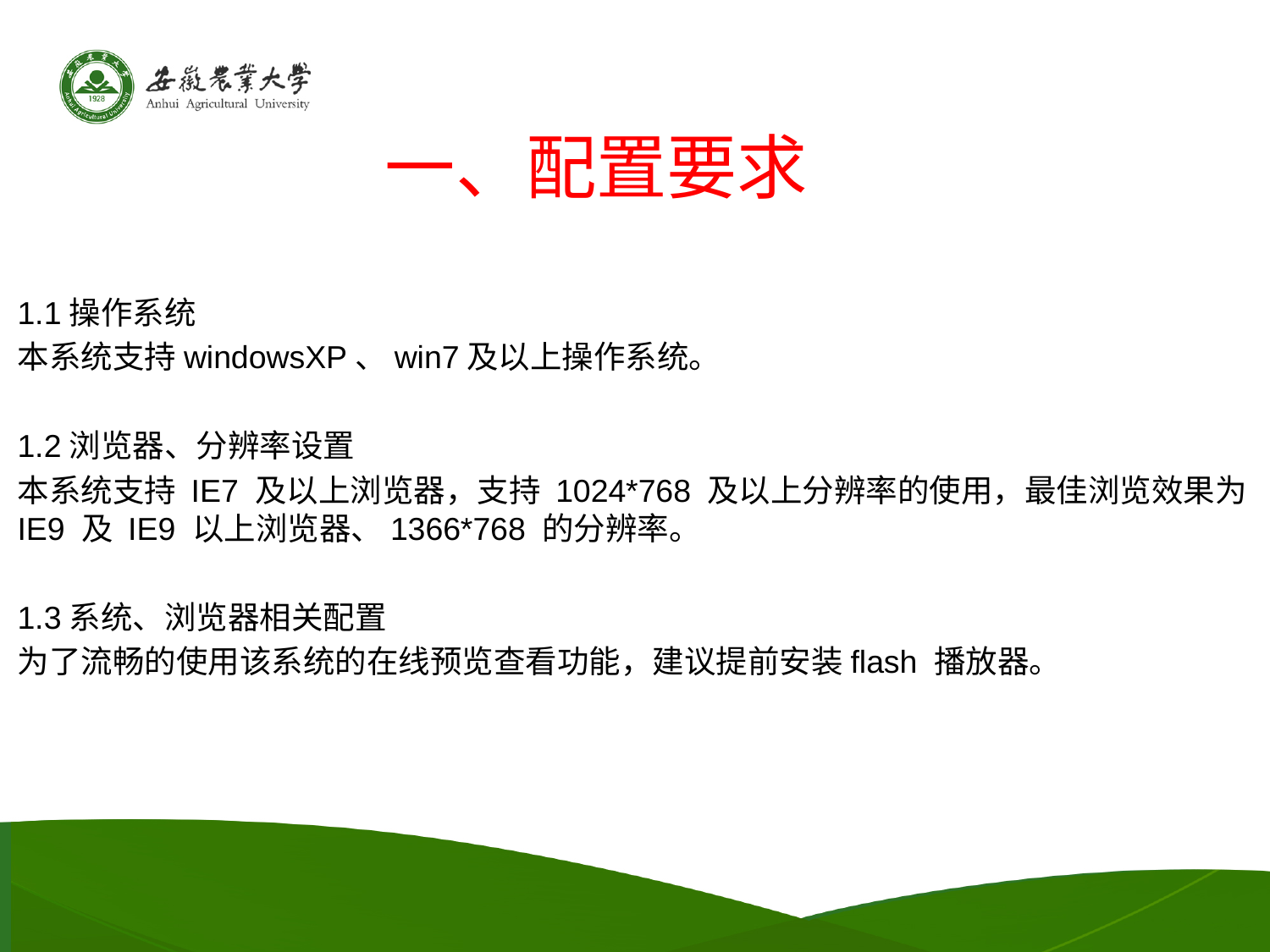

# 一、配置要求
1.1操作系统
本系统支持windowsXP、win7及以上操作系统。

1.2浏览器、分辨率设置
本系统支持 IE7 及以上浏览器，支持 1024*768 及以上分辨率的使用，最佳浏览效果为 IE9 及 IE9 以上浏览器、1366*768 的分辨率。

1.3系统、浏览器相关配置
为了流畅的使用该系统的在线预览查看功能，建议提前安装flash 播放器。